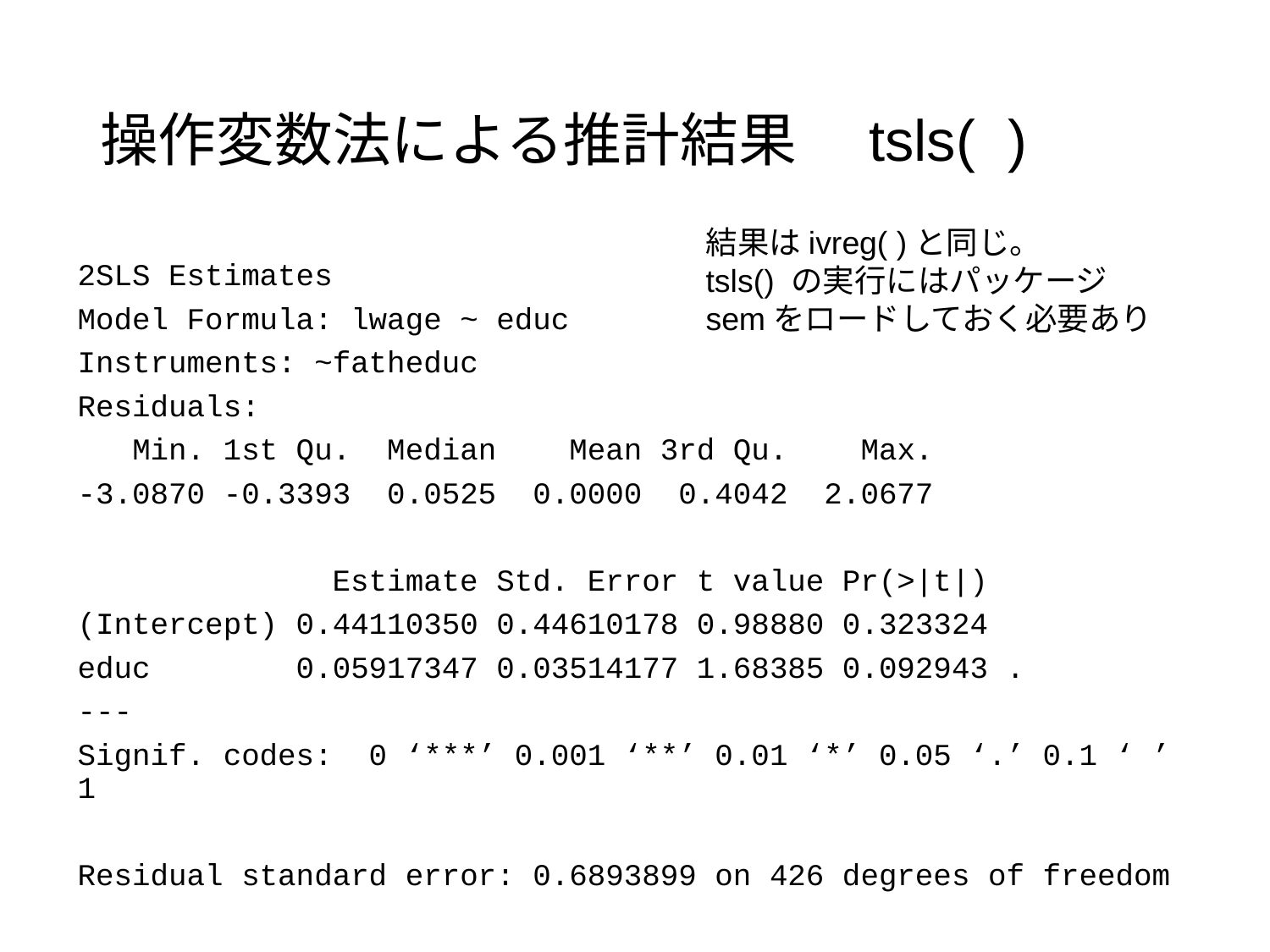

# 操作変数法による推計結果　tsls(  )
結果はivreg( )と同じ。
tsls() の実行にはパッケージsemをロードしておく必要あり
2SLS Estimates
Model Formula: lwage ~ educ
Instruments: ~fatheduc
Residuals:
   Min. 1st Qu.  Median    Mean 3rd Qu.    Max.
-3.0870 -0.3393  0.0525  0.0000  0.4042  2.0677

              Estimate Std. Error t value Pr(>|t|)
(Intercept) 0.44110350 0.44610178 0.98880 0.323324
educ        0.05917347 0.03514177 1.68385 0.092943 .
---
Signif. codes:  0 ‘***’ 0.001 ‘**’ 0.01 ‘*’ 0.05 ‘.’ 0.1 ‘ ’ 1

Residual standard error: 0.6893899 on 426 degrees of freedom